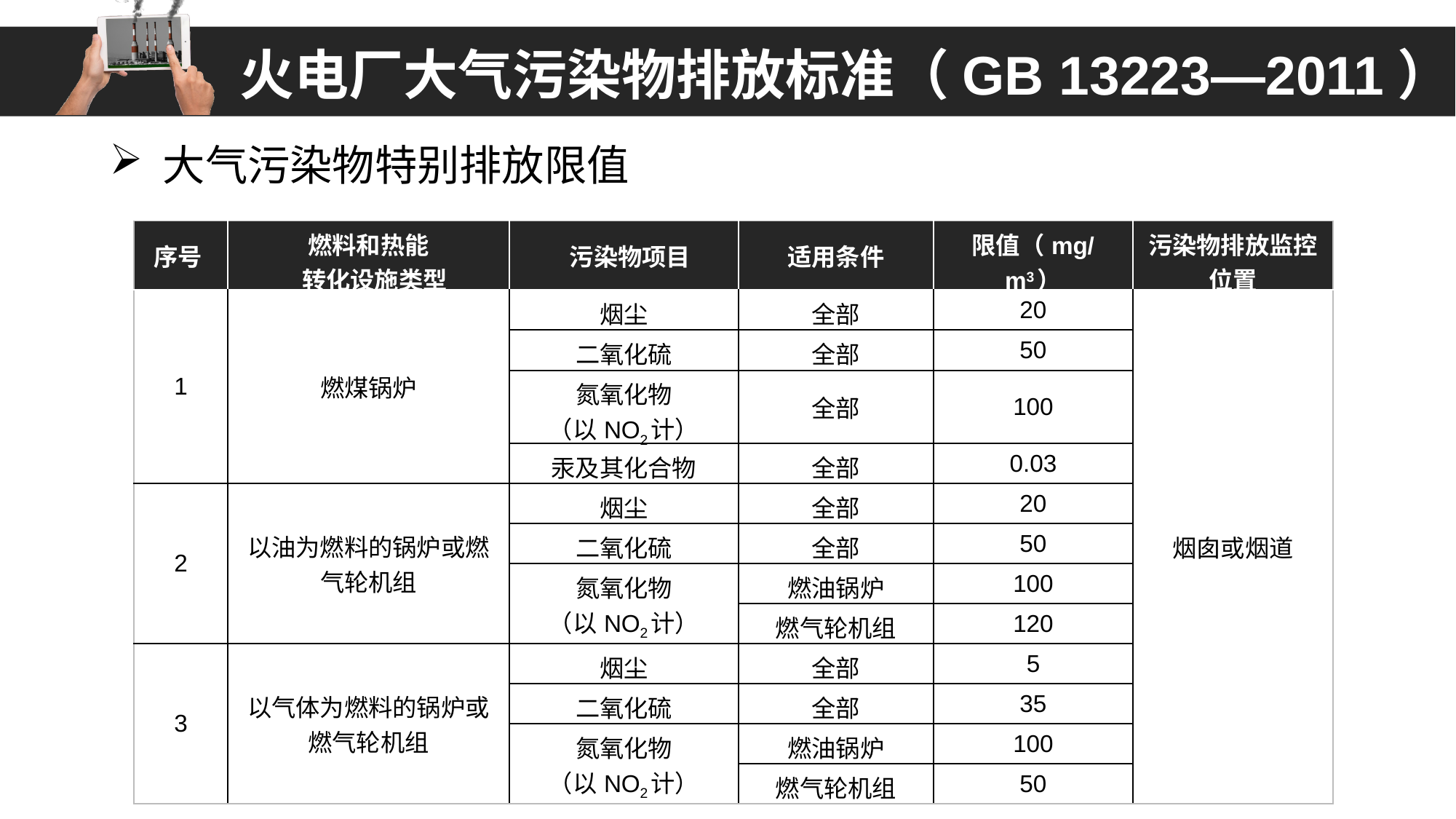

火电厂大气污染物排放标准（GB 13223—2011）
 大气污染物特别排放限值
| 序号 | 燃料和热能 转化设施类型 | 污染物项目 | 适用条件 | 限值（mg/m3） | 污染物排放监控位置 |
| --- | --- | --- | --- | --- | --- |
| 1 | 燃煤锅炉 | 烟尘 | 全部 | 20 | 烟囱或烟道 |
|  |  | 二氧化硫 | 全部 | 50 |  |
|  |  | 氮氧化物 （以NO2计） | 全部 | 100 |  |
|  |  | 汞及其化合物 | 全部 | 0.03 |  |
| 2 | 以油为燃料的锅炉或燃气轮机组 | 烟尘 | 全部 | 20 |  |
|  |  | 二氧化硫 | 全部 | 50 |  |
|  |  | 氮氧化物 （以NO2计） | 燃油锅炉 | 100 |  |
|  |  |  | 燃气轮机组 | 120 |  |
| 3 | 以气体为燃料的锅炉或燃气轮机组 | 烟尘 | 全部 | 5 |  |
|  |  | 二氧化硫 | 全部 | 35 |  |
|  |  | 氮氧化物 （以NO2计） | 燃油锅炉 | 100 |  |
|  |  |  | 燃气轮机组 | 50 |  |